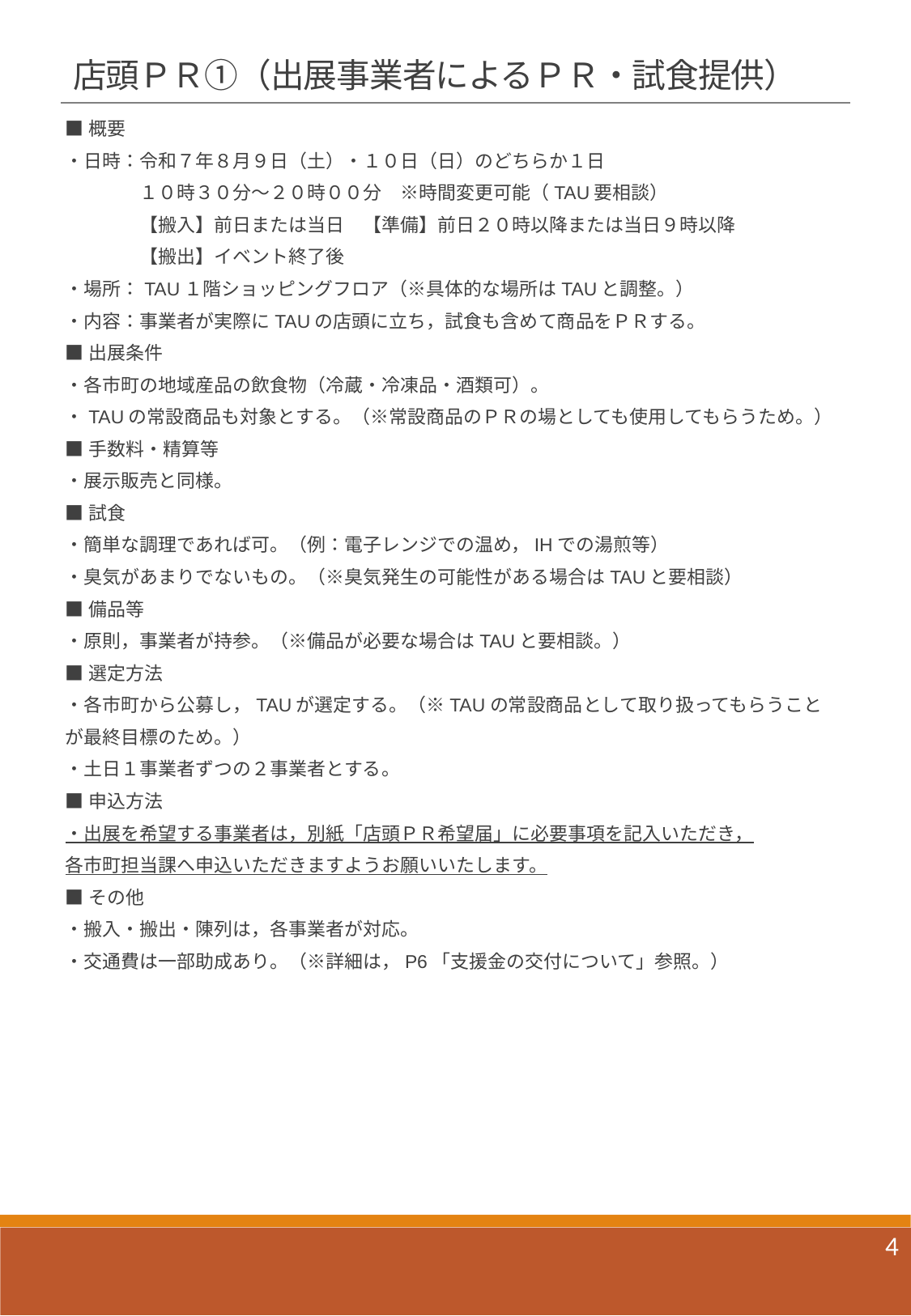

店頭ＰＲ①（出展事業者によるＰＲ・試食提供）
■概要
・日時：令和７年８月９日（土）・１０日（日）のどちらか１日
　　　　１０時３０分～２０時００分　※時間変更可能（TAU要相談）
　　　　【搬入】前日または当日　【準備】前日２０時以降または当日９時以降
　　　　【搬出】イベント終了後
・場所：TAU１階ショッピングフロア（※具体的な場所はTAUと調整。）
・内容：事業者が実際にTAUの店頭に立ち，試食も含めて商品をＰＲする。
■出展条件
・各市町の地域産品の飲食物（冷蔵・冷凍品・酒類可）。
・TAUの常設商品も対象とする。（※常設商品のＰＲの場としても使用してもらうため。）
■手数料・精算等
・展示販売と同様。
■試食
・簡単な調理であれば可。（例：電子レンジでの温め，IHでの湯煎等）
・臭気があまりでないもの。（※臭気発生の可能性がある場合はTAUと要相談）
■備品等
・原則，事業者が持参。（※備品が必要な場合はTAUと要相談。）
■選定方法
・各市町から公募し，TAUが選定する。（※TAUの常設商品として取り扱ってもらうこと
が最終目標のため。）
・土日１事業者ずつの２事業者とする。
■申込方法
・出展を希望する事業者は，別紙「店頭ＰＲ希望届」に必要事項を記入いただき，
各市町担当課へ申込いただきますようお願いいたします。
■その他
・搬入・搬出・陳列は，各事業者が対応。
・交通費は一部助成あり。（※詳細は，P6「支援金の交付について」参照。）
4